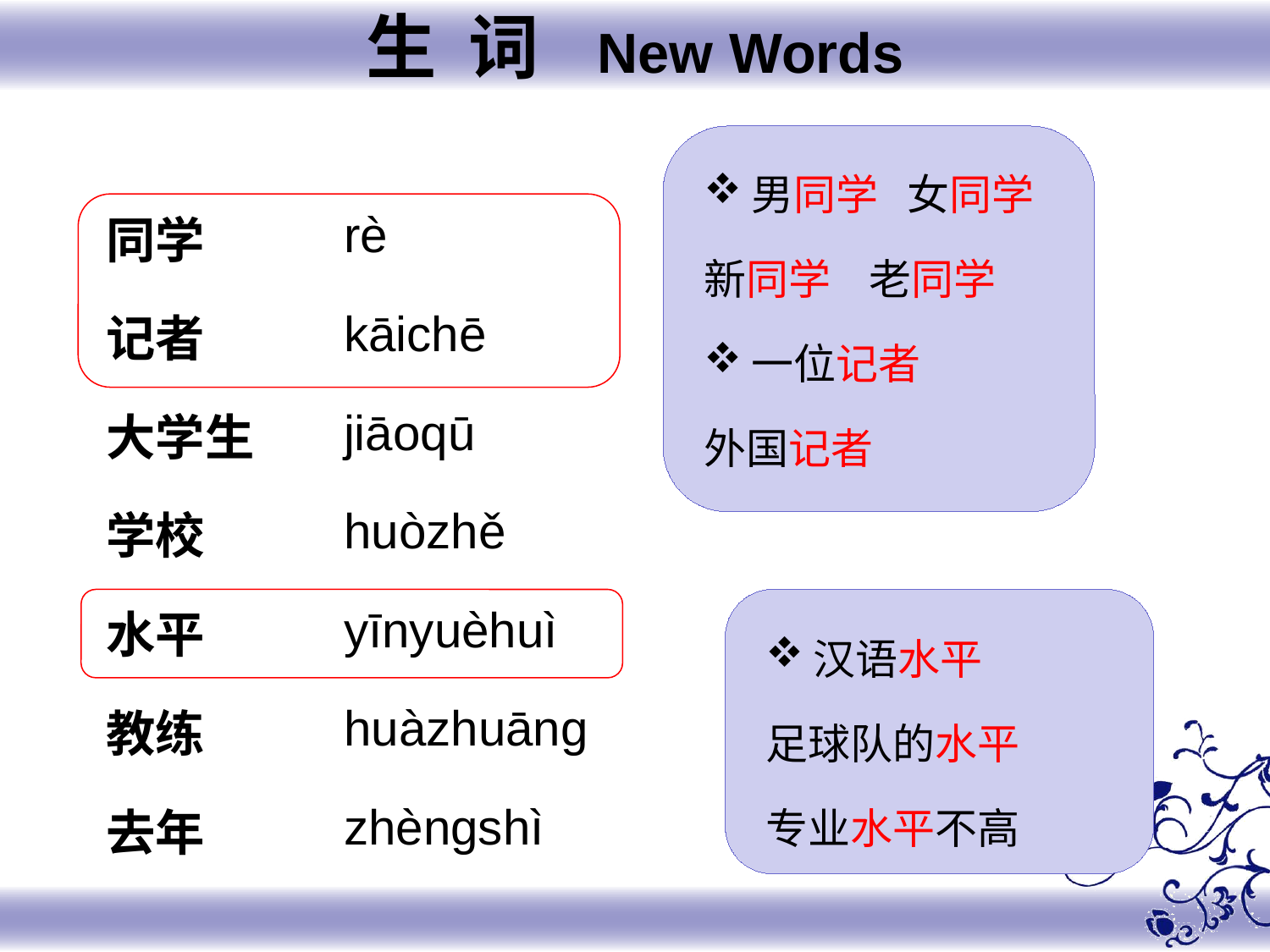

生  词   New Words

男同学   女同学
新同学    老同学
一位记者
外国记者

rè
kāichē
jiāoqū
huòzhě
yīnyuèhuì
huàzhuānɡ
zhènɡshì

同学
记者
大学生
学校
水平
教练
去年

汉语水平
足球队的水平
专业水平不高